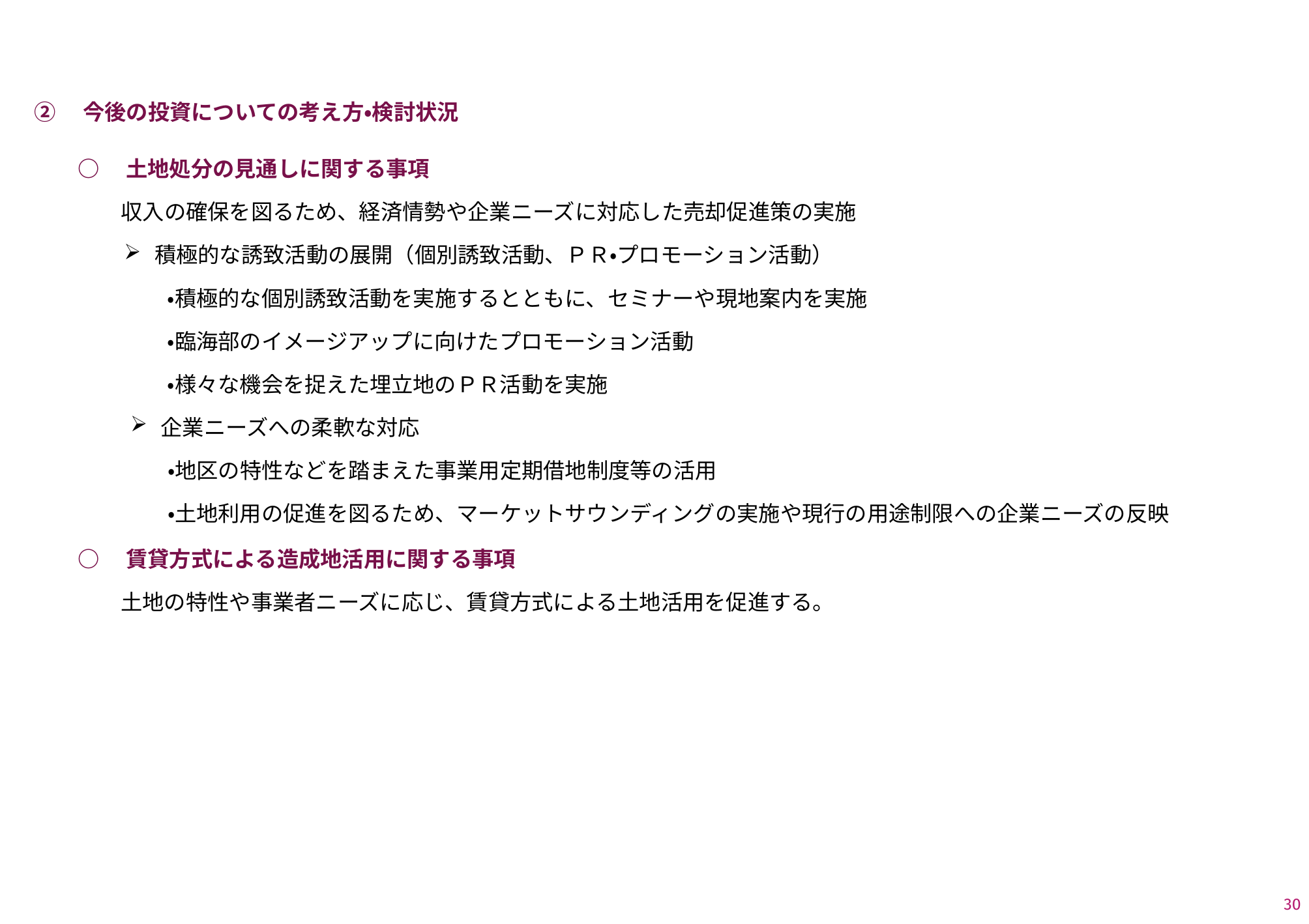

②　今後の投資についての考え方・検討状況
○　土地処分の見通しに関する事項
　　収入の確保を図るため、経済情勢や企業ニーズに対応した売却促進策の実施
積極的な誘致活動の展開（個別誘致活動、ＰＲ・プロモーション活動）
　　・積極的な個別誘致活動を実施するとともに、セミナーや現地案内を実施
　　・臨海部のイメージアップに向けたプロモーション活動
　　・様々な機会を捉えた埋立地のＰＲ活動を実施
企業ニーズへの柔軟な対応
　　・地区の特性などを踏まえた事業用定期借地制度等の活用
　　・土地利用の促進を図るため、マーケットサウンディングの実施や現行の用途制限への企業ニーズの反映
○　賃貸方式による造成地活用に関する事項
　　土地の特性や事業者ニーズに応じ、賃貸方式による土地活用を促進する。
30